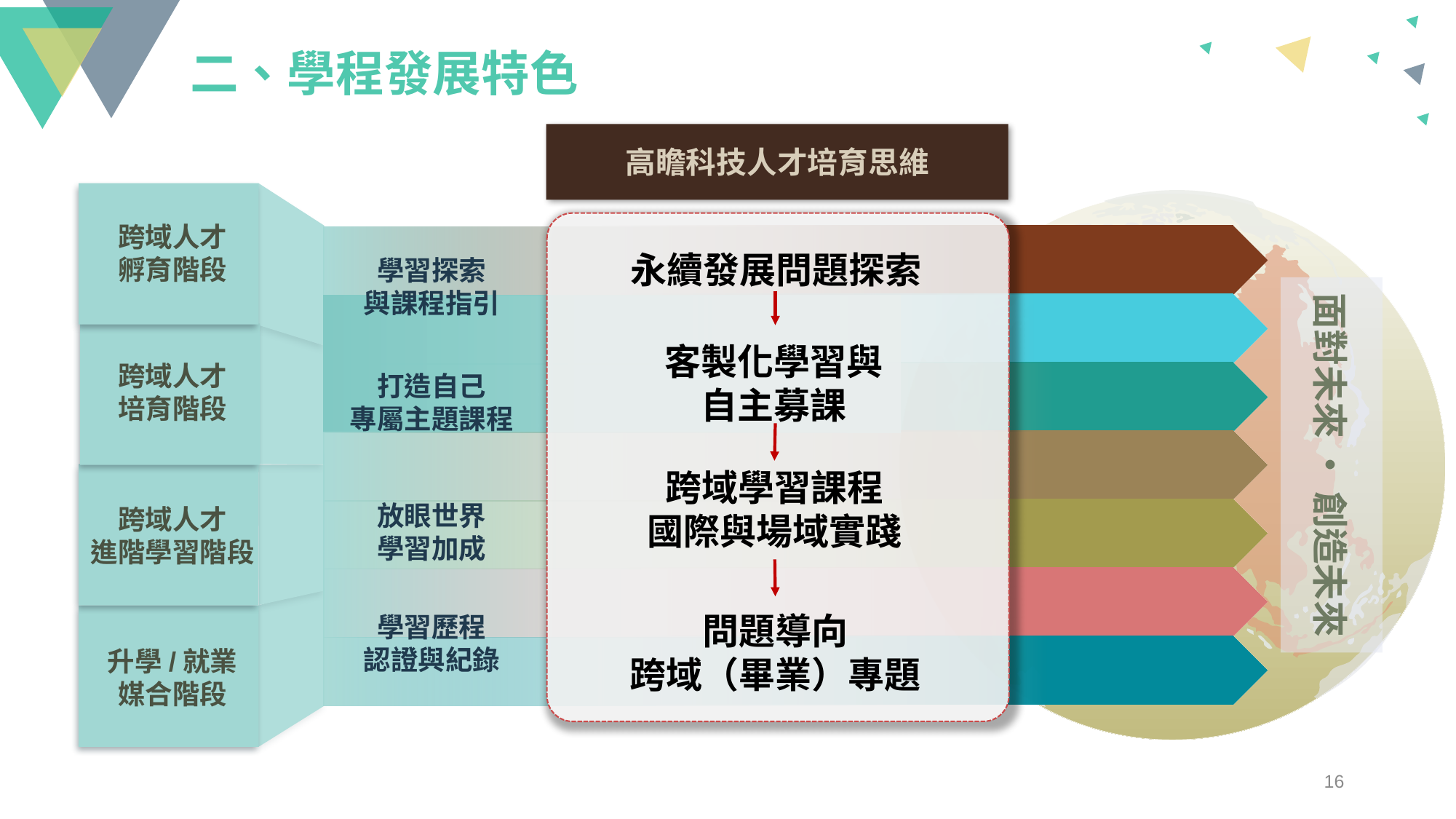

二、學程發展特色
高瞻科技人才培育思維

永續發展問題探索
客製化學習與
自主募課
跨域學習課程
國際與場域實踐
問題導向
跨域（畢業）專題

跨域人才
孵育階段
跨域人才
培育階段
跨域人才
進階學習階段
升學/就業
媒合階段

學習探索
與課程指引
打造自己
專屬主題課程

放眼世界
學習加成
學習歷程
認證與紀錄
面對未來 ‧ 創造未來
16